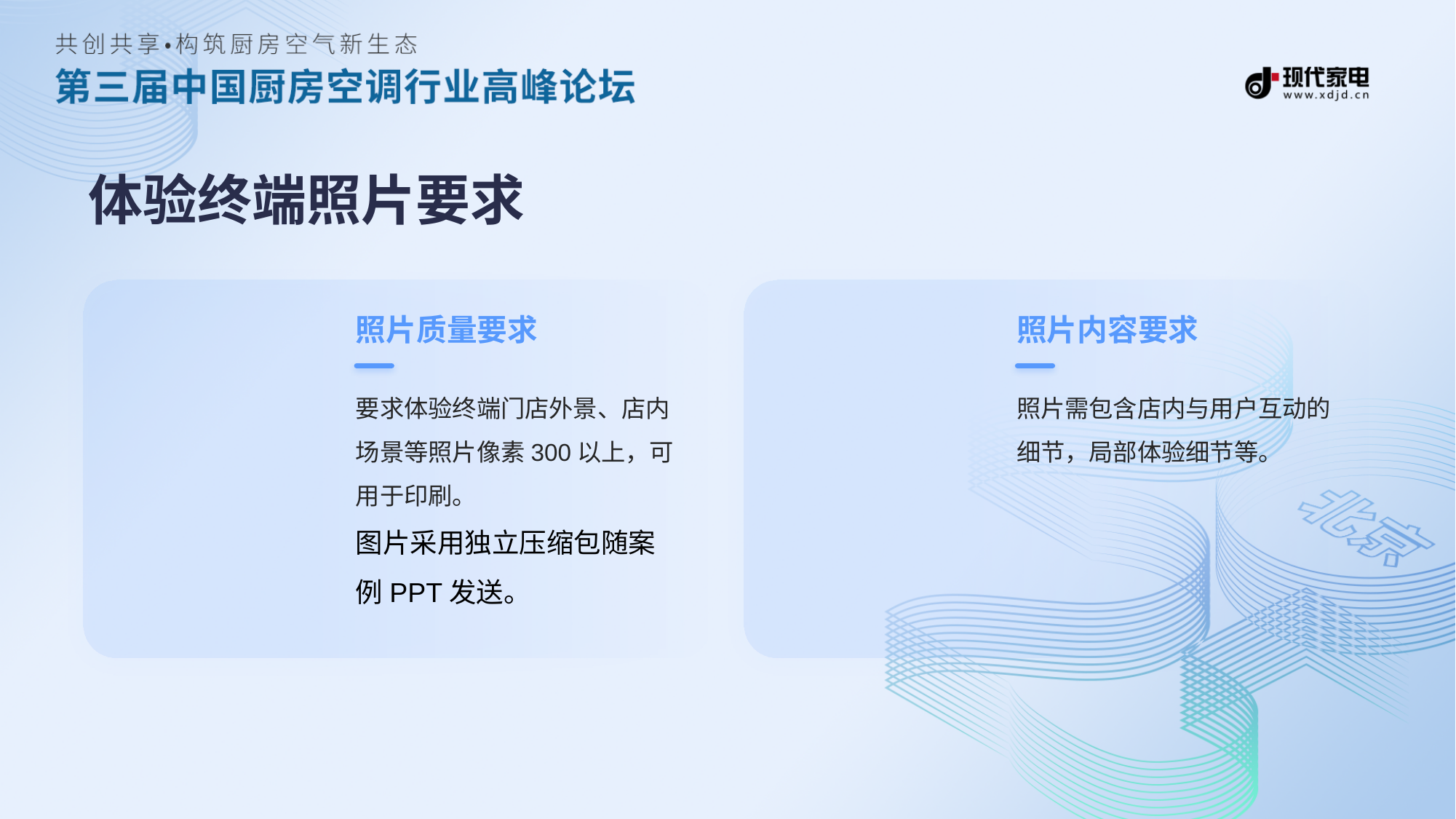

# 体验终端照片要求

照片质量要求
照片内容要求
要求体验终端门店外景、店内场景等照片像素300以上，可用于印刷。
图片采用独立压缩包随案例PPT发送。

照片需包含店内与用户互动的细节，局部体验细节等。